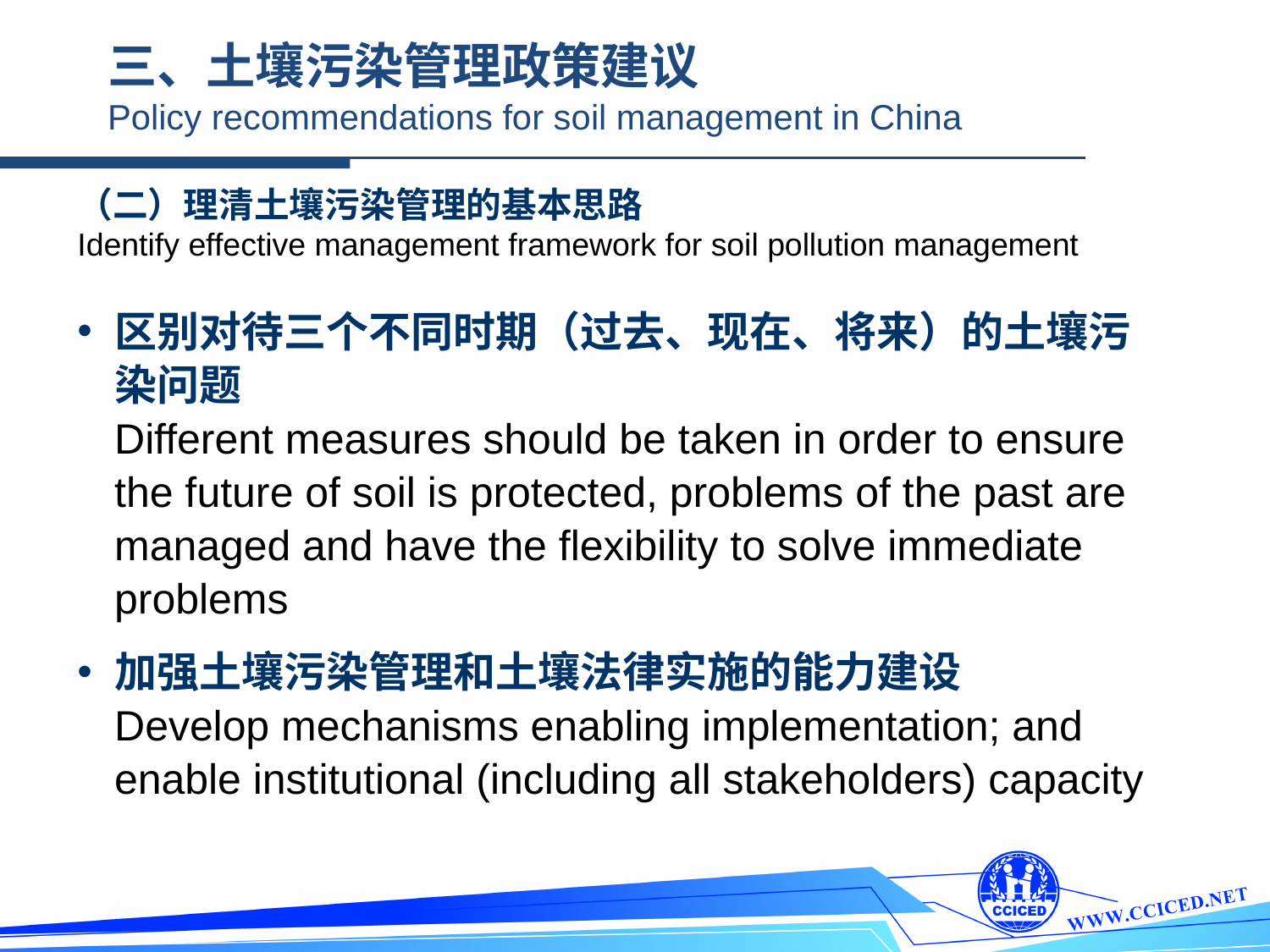

三、土壤污染管理政策建议
Policy recommendations for soil management in China
（二）理清土壤污染管理的基本思路
Identify effective management framework for soil pollution management
区别对待三个不同时期（过去、现在、将来）的土壤污染问题
Different measures should be taken in order to ensure the future of soil is protected, problems of the past are managed and have the flexibility to solve immediate problems
加强土壤污染管理和土壤法律实施的能力建设
Develop mechanisms enabling implementation; and enable institutional (including all stakeholders) capacity